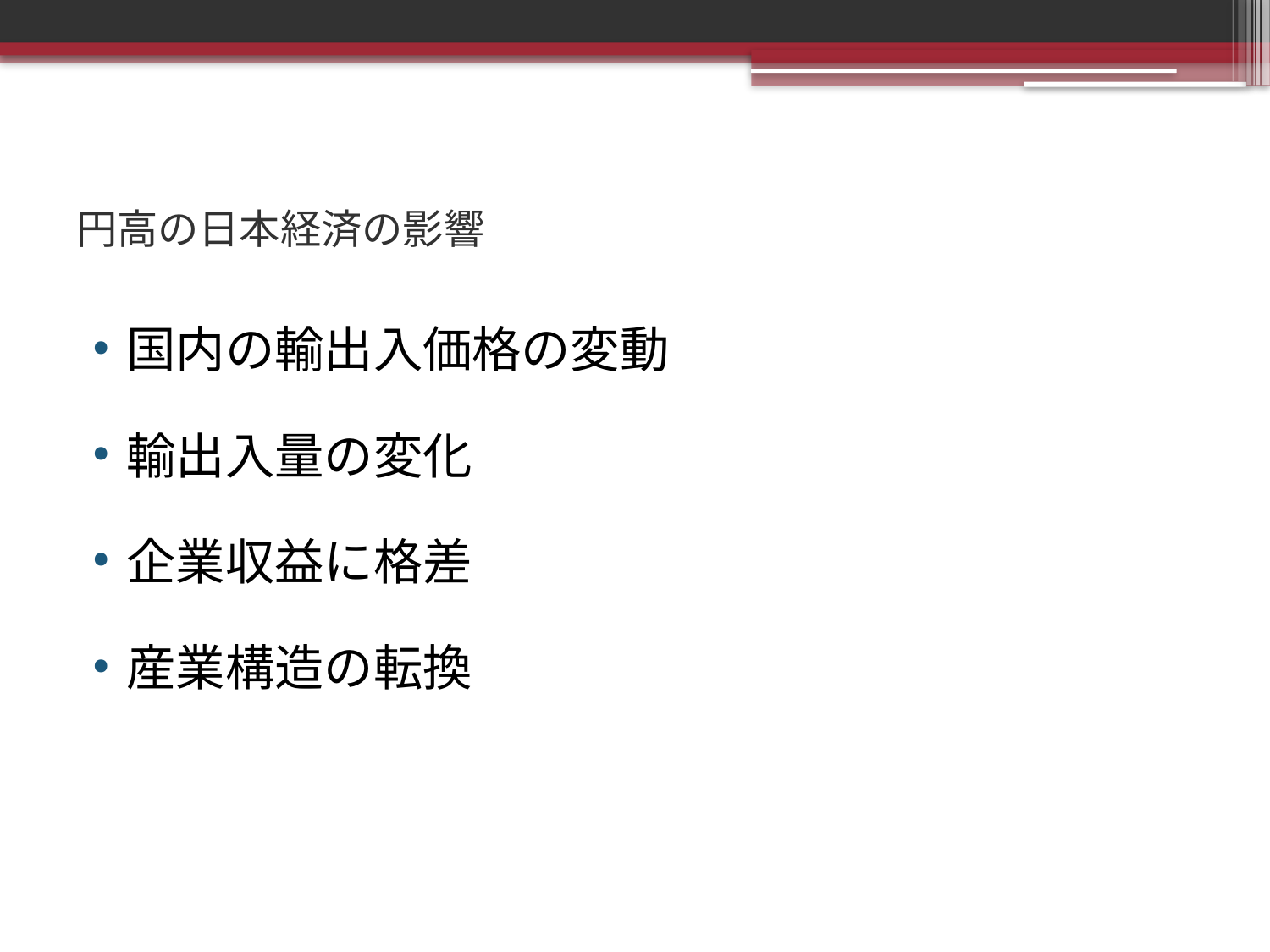

# 円高の日本経済の影響
国内の輸出入価格の変動
輸出入量の変化
企業収益に格差
産業構造の転換